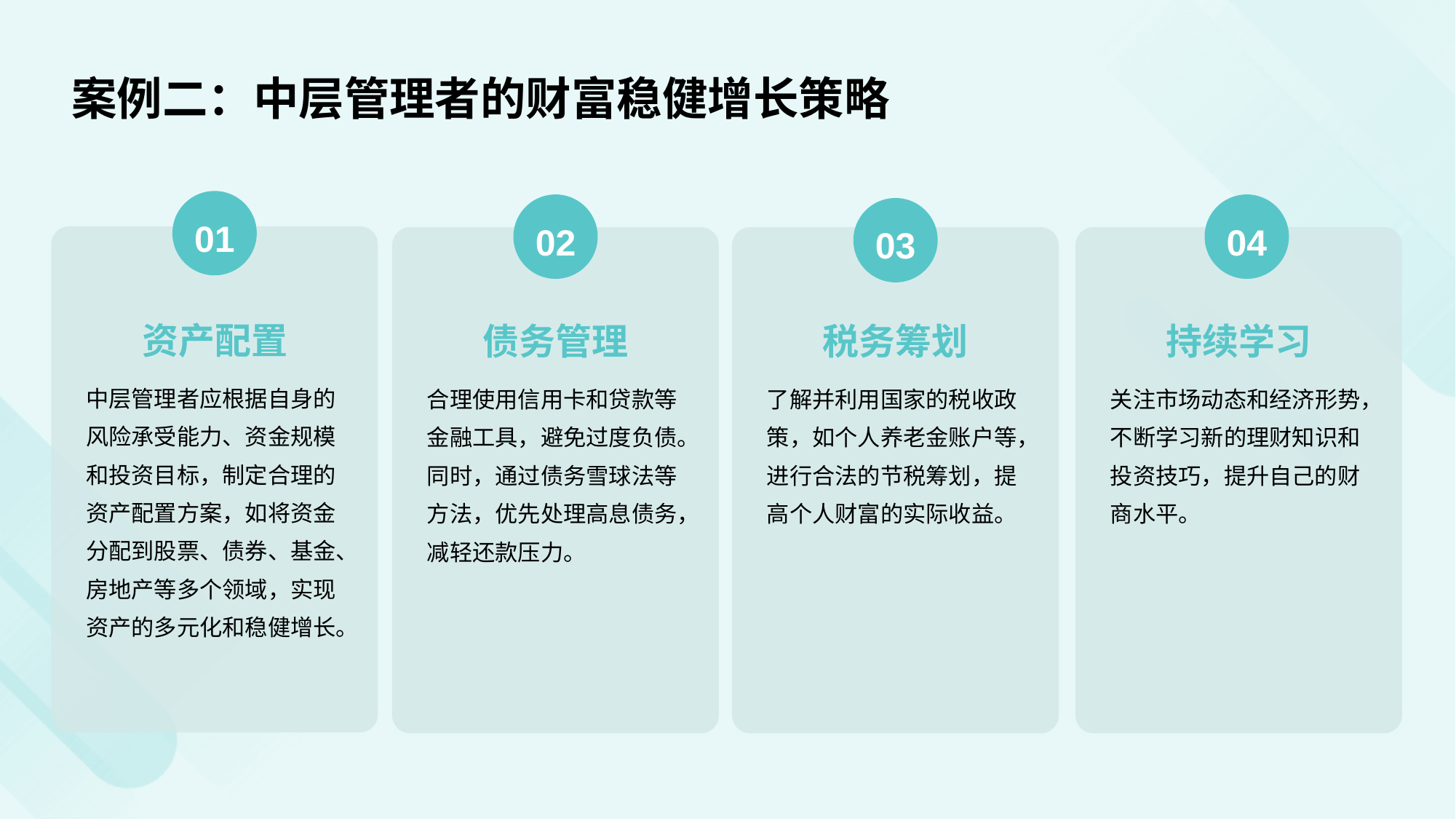

案例二：中层管理者的财富稳健增长策略
01

02

04

03

资产配置
债务管理
税务筹划
持续学习
中层管理者应根据自身的风险承受能力、资金规模和投资目标，制定合理的资产配置方案，如将资金分配到股票、债券、基金、房地产等多个领域，实现资产的多元化和稳健增长。
合理使用信用卡和贷款等金融工具，避免过度负债。同时，通过债务雪球法等方法，优先处理高息债务，减轻还款压力。
了解并利用国家的税收政策，如个人养老金账户等，进行合法的节税筹划，提高个人财富的实际收益。
关注市场动态和经济形势，不断学习新的理财知识和投资技巧，提升自己的财商水平。